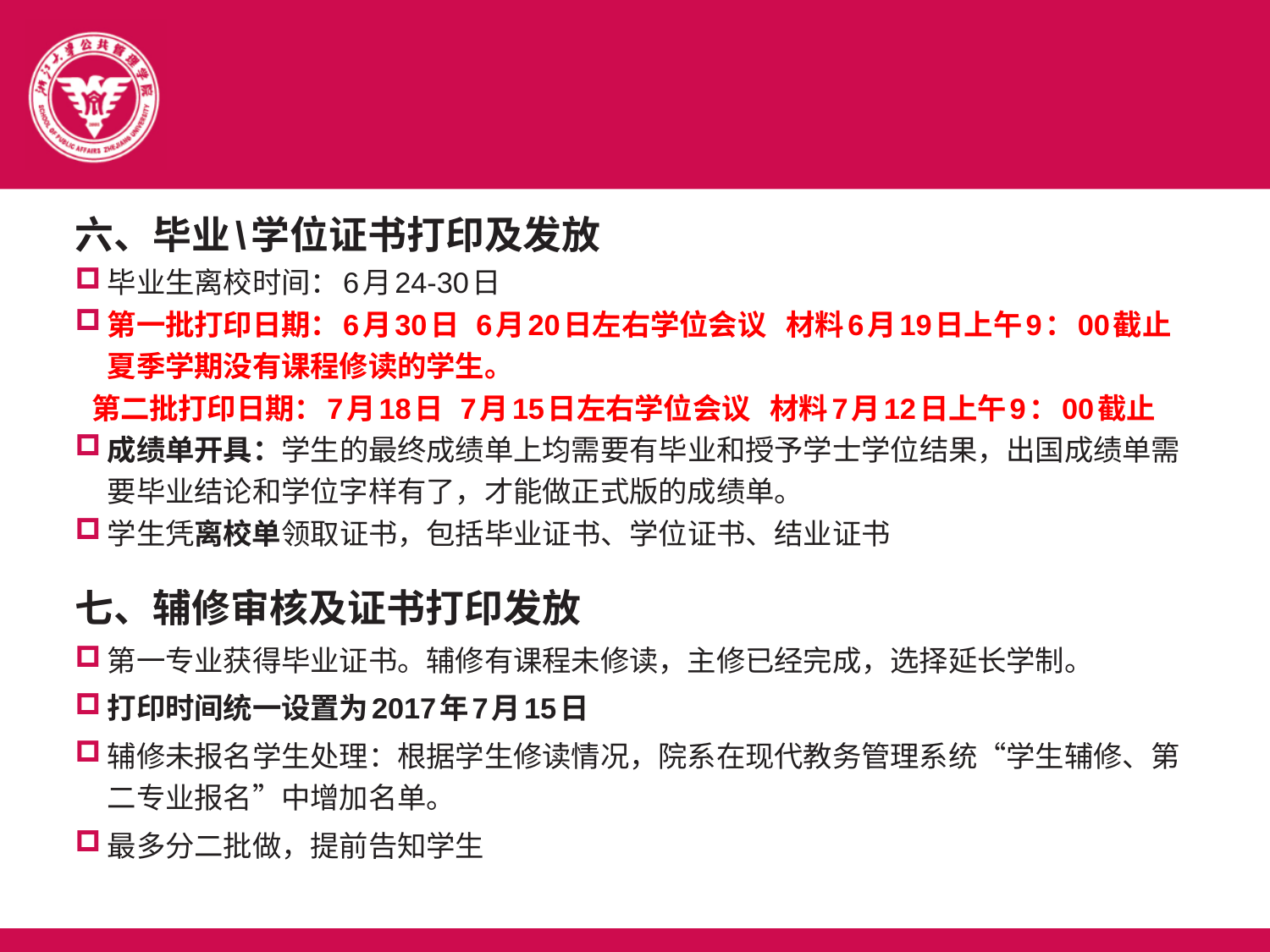

六、毕业\学位证书打印及发放
毕业生离校时间：6月24-30日
第一批打印日期：6月30日  6月20日左右学位会议   材料6月19日上午9：00截止    夏季学期没有课程修读的学生。
  第二批打印日期：7月18日  7月15日左右学位会议   材料7月12日上午9：00截止
成绩单开具：学生的最终成绩单上均需要有毕业和授予学士学位结果，出国成绩单需要毕业结论和学位字样有了，才能做正式版的成绩单。
学生凭离校单领取证书，包括毕业证书、学位证书、结业证书

七、辅修审核及证书打印发放
第一专业获得毕业证书。辅修有课程未修读，主修已经完成，选择延长学制。
打印时间统一设置为2017年7月15日
辅修未报名学生处理：根据学生修读情况，院系在现代教务管理系统“学生辅修、第二专业报名”中增加名单。
最多分二批做，提前告知学生